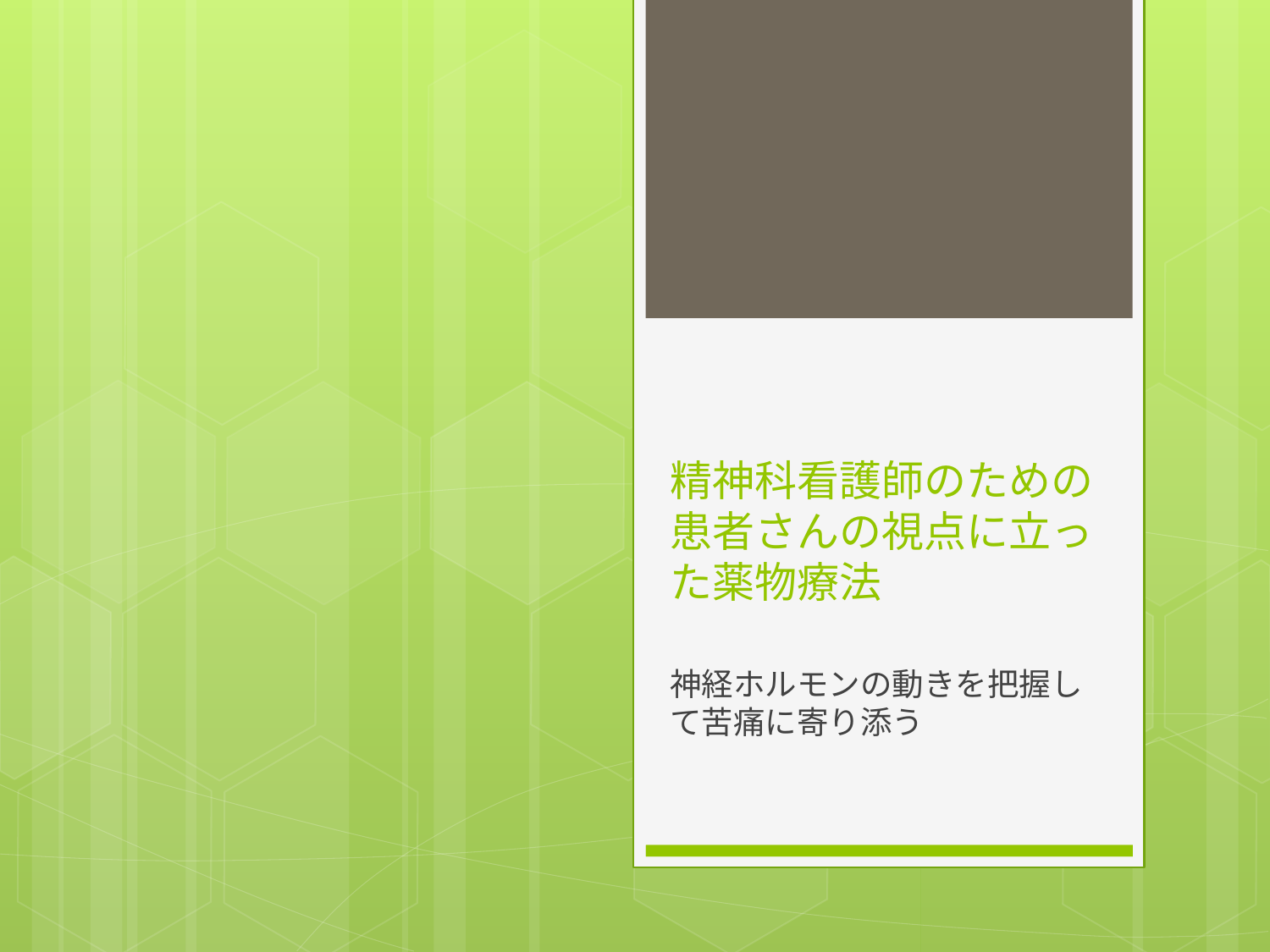

# 精神科看護師のための患者さんの視点に立った薬物療法

神経ホルモンの動きを把握して苦痛に寄り添う